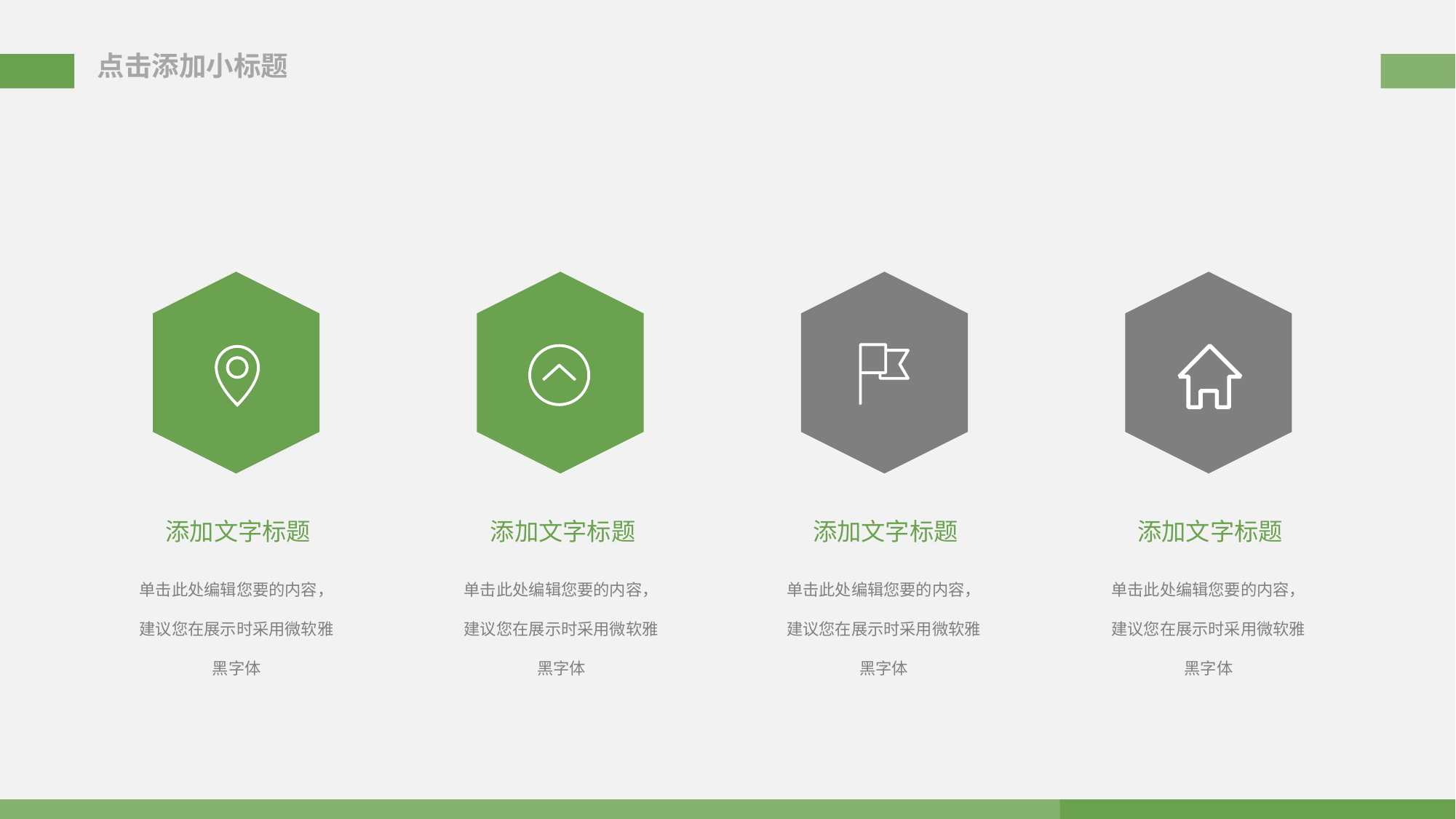

点击添加小标题

添加文字标题
单击此处编辑您要的内容，建议您在展示时采用微软雅黑字体

添加文字标题
单击此处编辑您要的内容，建议您在展示时采用微软雅黑字体

添加文字标题
单击此处编辑您要的内容，建议您在展示时采用微软雅黑字体

添加文字标题
单击此处编辑您要的内容，建议您在展示时采用微软雅黑字体